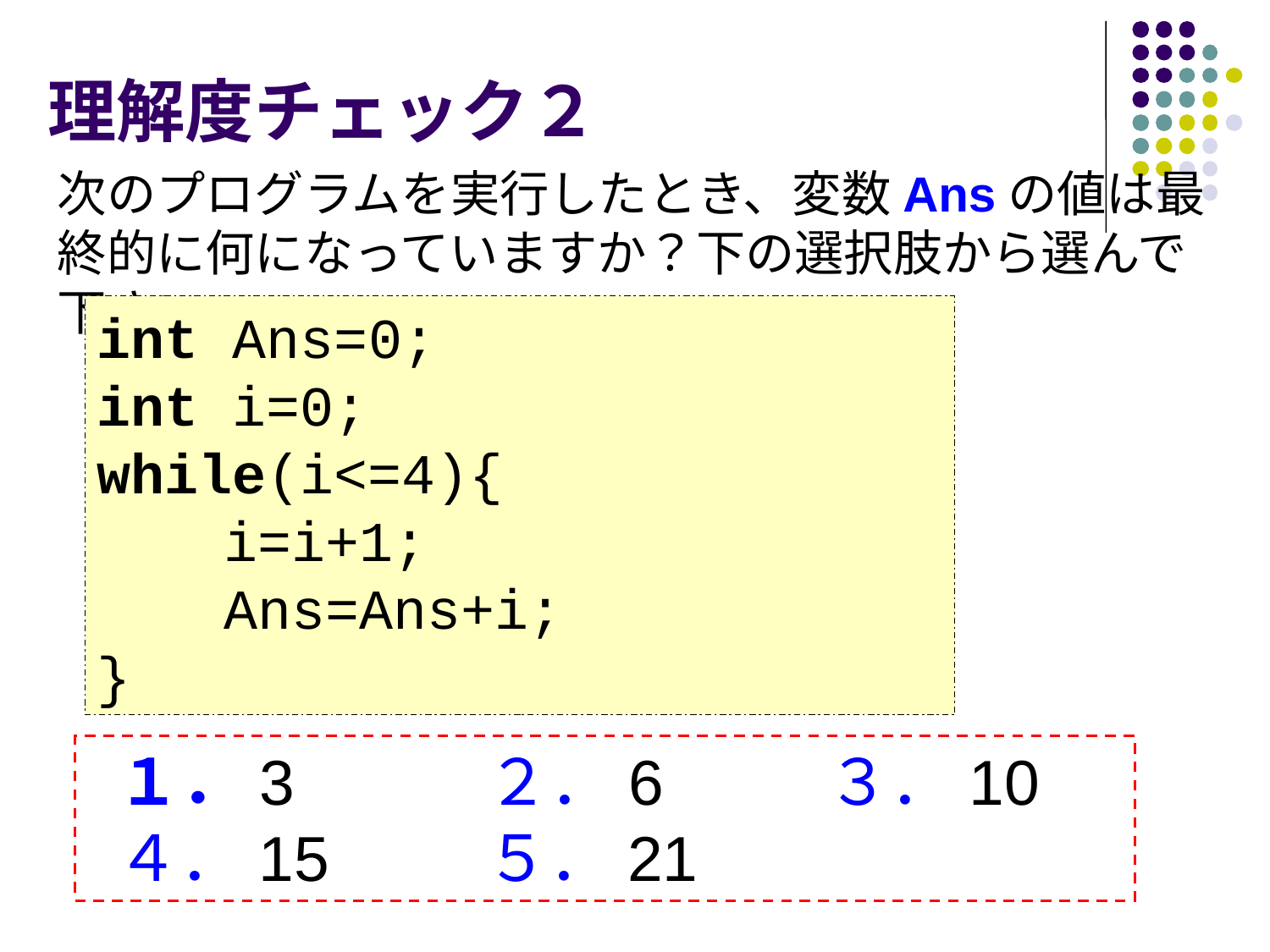

# 理解度チェック２
次のプログラムを実行したとき、変数Ansの値は最終的に何になっていますか？下の選択肢から選んで下さい。
int Ans=0;
int i=0;
while(i<=4){
　　i=i+1;
　　Ans=Ans+i;
}
 １．3    　   ２．6    　 ３．10
 ４．15        ５．21